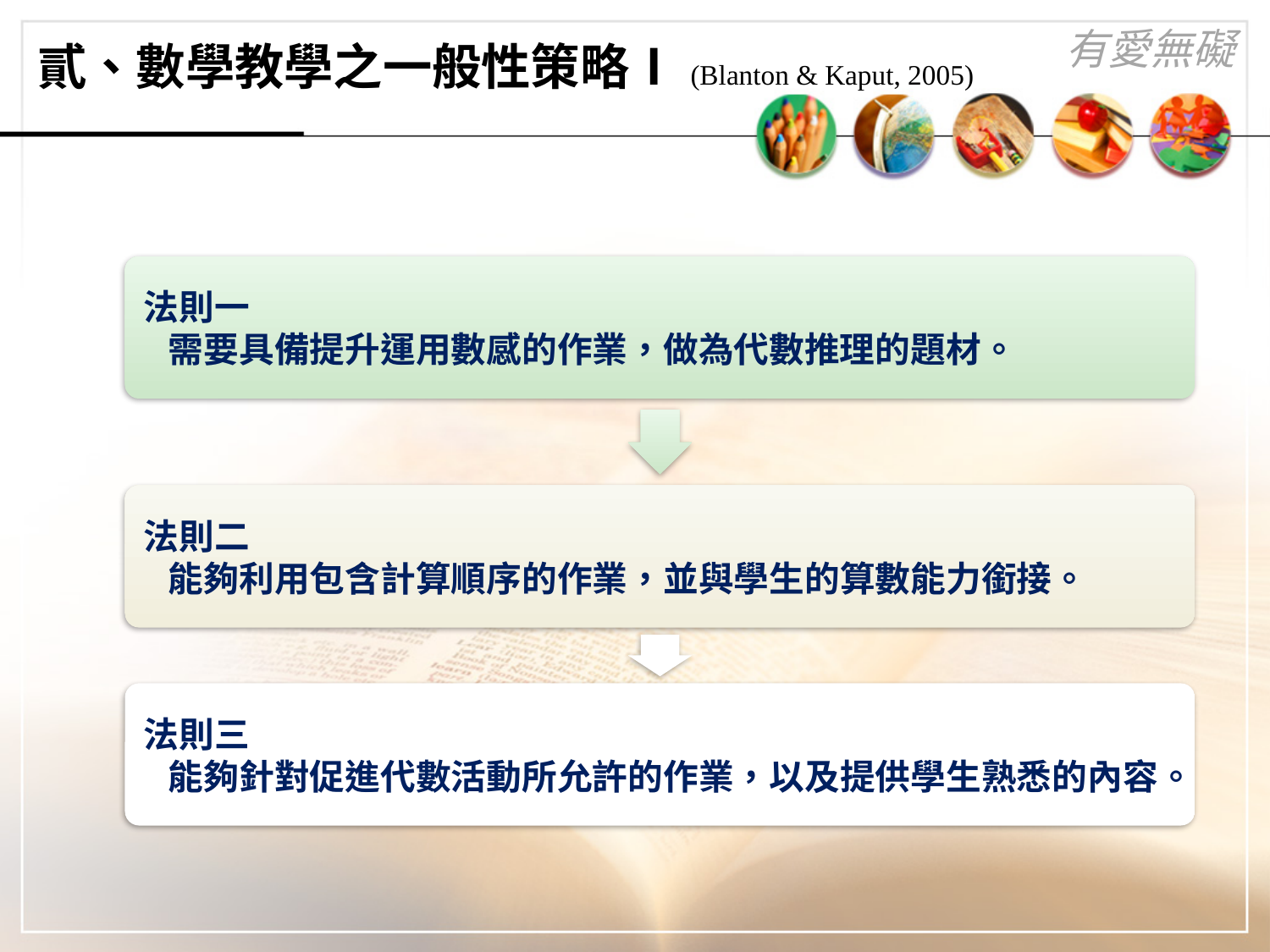

# 貳、數學教學之一般性策略Ⅰ(Blanton & Kaput, 2005)
法則一
  需要具備提升運用數感的作業，做為代數推理的題材。

法則二
  能夠利用包含計算順序的作業，並與學生的算數能力銜接。

法則三
  能夠針對促進代數活動所允許的作業，以及提供學生熟悉的內容。